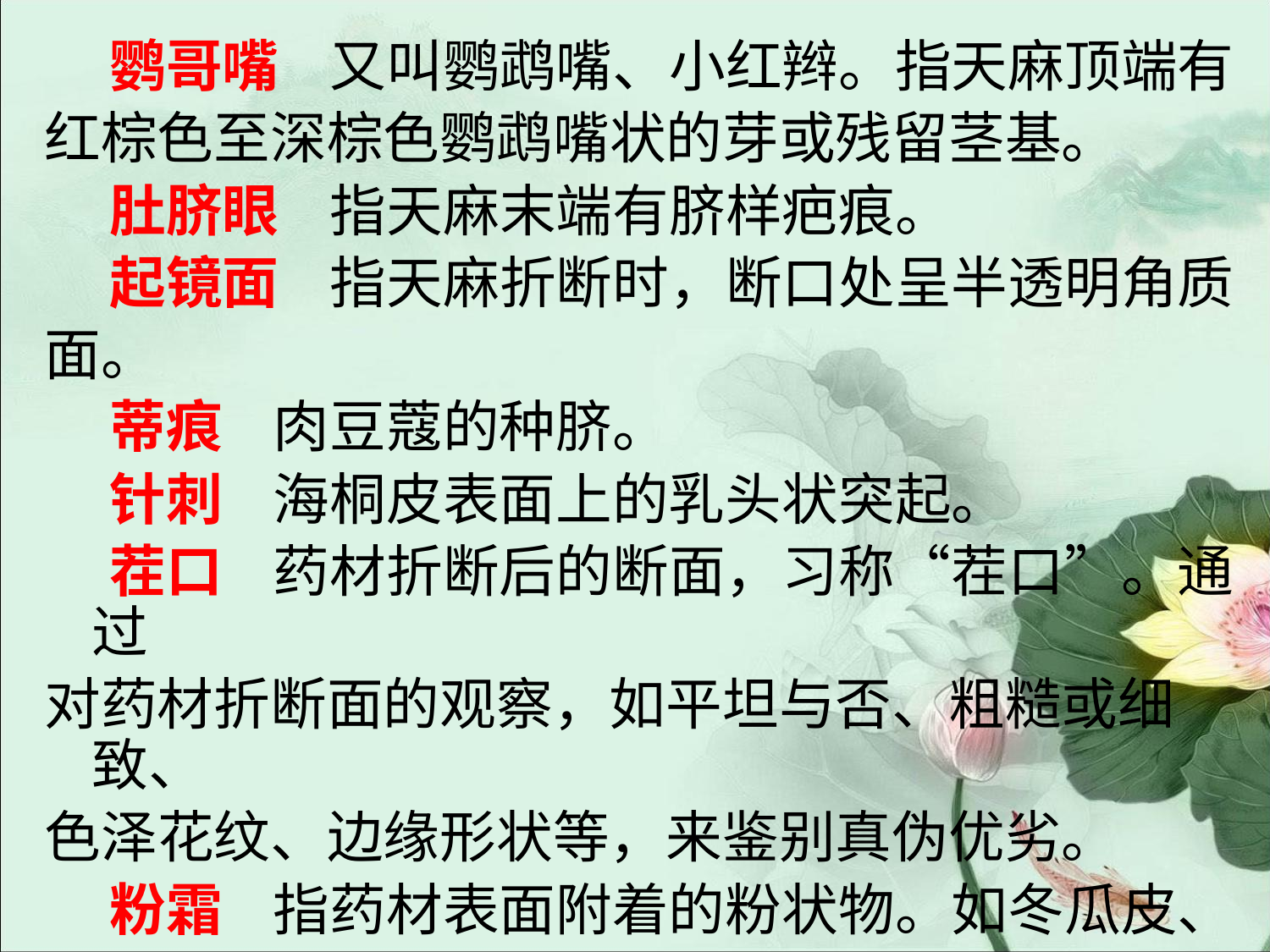

#
    鹦哥嘴    又叫鹦鹉嘴、小红辫。指天麻顶端有
红棕色至深棕色鹦鹉嘴状的芽或残留茎基。
    肚脐眼    指天麻末端有脐样疤痕。
    起镜面    指天麻折断时，断口处呈半透明角质
面。
    蒂痕    肉豆蔻的种脐。
    针刺    海桐皮表面上的乳头状突起。
    茬口    药材折断后的断面，习称“茬口”。通过
对药材折断面的观察，如平坦与否、粗糙或细致、
色泽花纹、边缘形状等，来鉴别真伪优劣。
    粉霜    指药材表面附着的粉状物。如冬瓜皮、
皂角等。